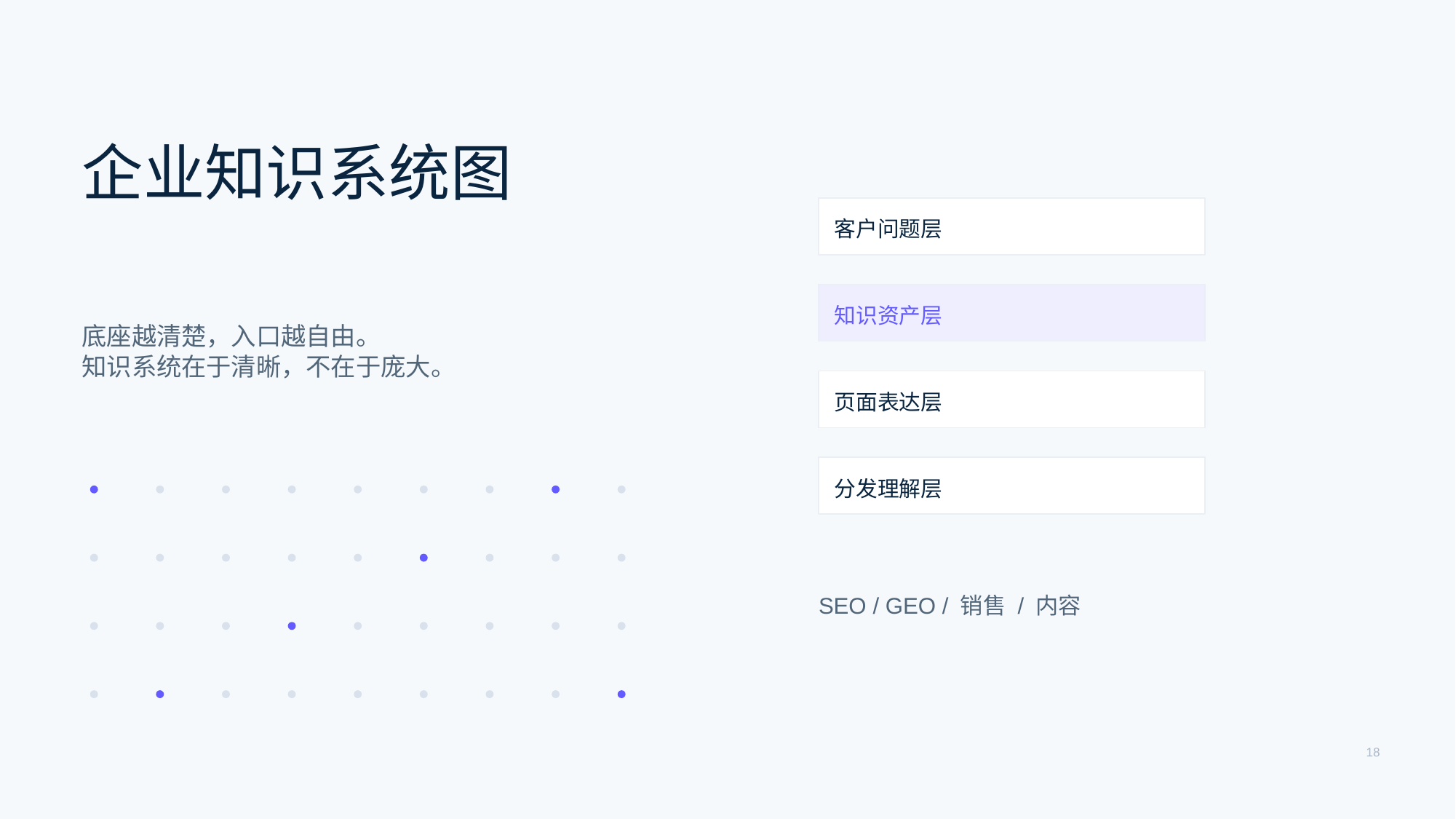

企业知识系统图

客户问题层

知识资产层
底座越清楚，入口越自由。
知识系统在于清晰，不在于庞大。

页面表达层

分发理解层

SEO / GEO / 销售 / 内容

18